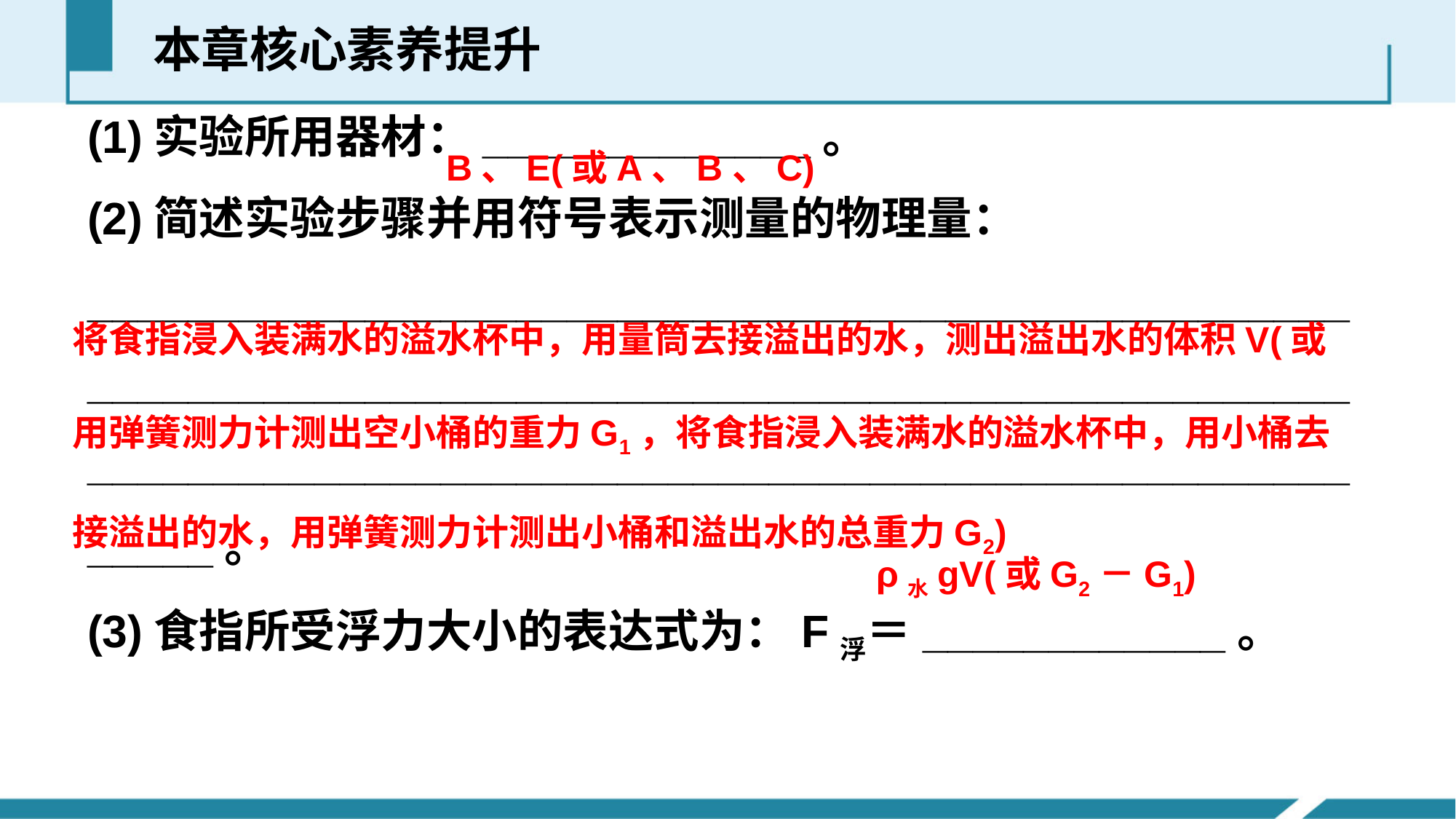

本章核心素养提升
(1)实验所用器材：_____________。
(2)简述实验步骤并用符号表示测量的物理量：
___________________________________________________________________________________________________________________________________________________________。
(3)食指所受浮力大小的表达式为：F浮＝____________。
B、E(或A、B、C)
将食指浸入装满水的溢水杯中，用量筒去接溢出的水，测出溢出水的体积V(或用弹簧测力计测出空小桶的重力G1，将食指浸入装满水的溢水杯中，用小桶去接溢出的水，用弹簧测力计测出小桶和溢出水的总重力G2)
ρ水gV(或G2－G1)